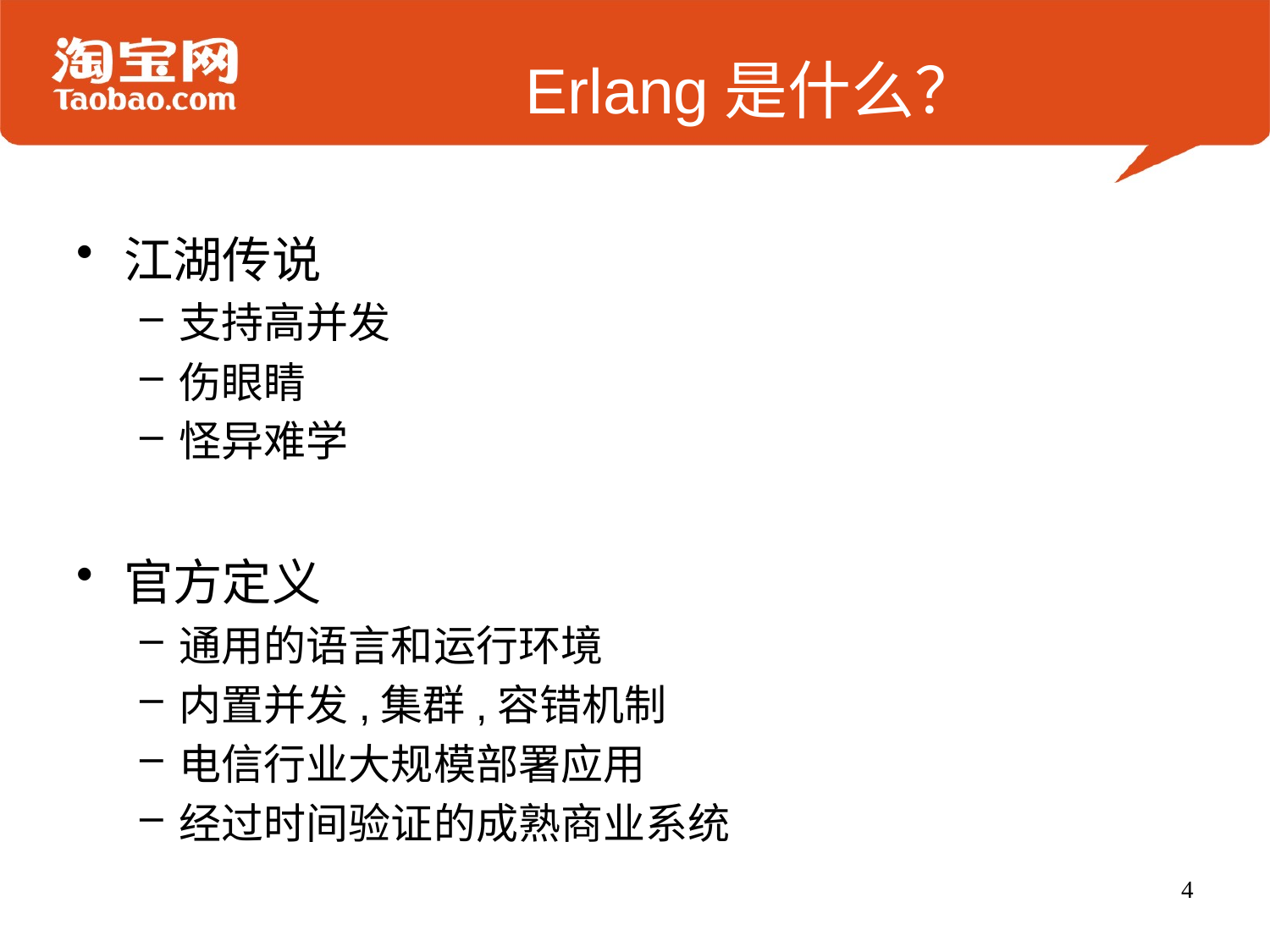

# Erlang是什么？
江湖传说
支持高并发
伤眼睛
怪异难学

官方定义
通用的语言和运行环境
内置并发,集群,容错机制
电信行业大规模部署应用
经过时间验证的成熟商业系统

4